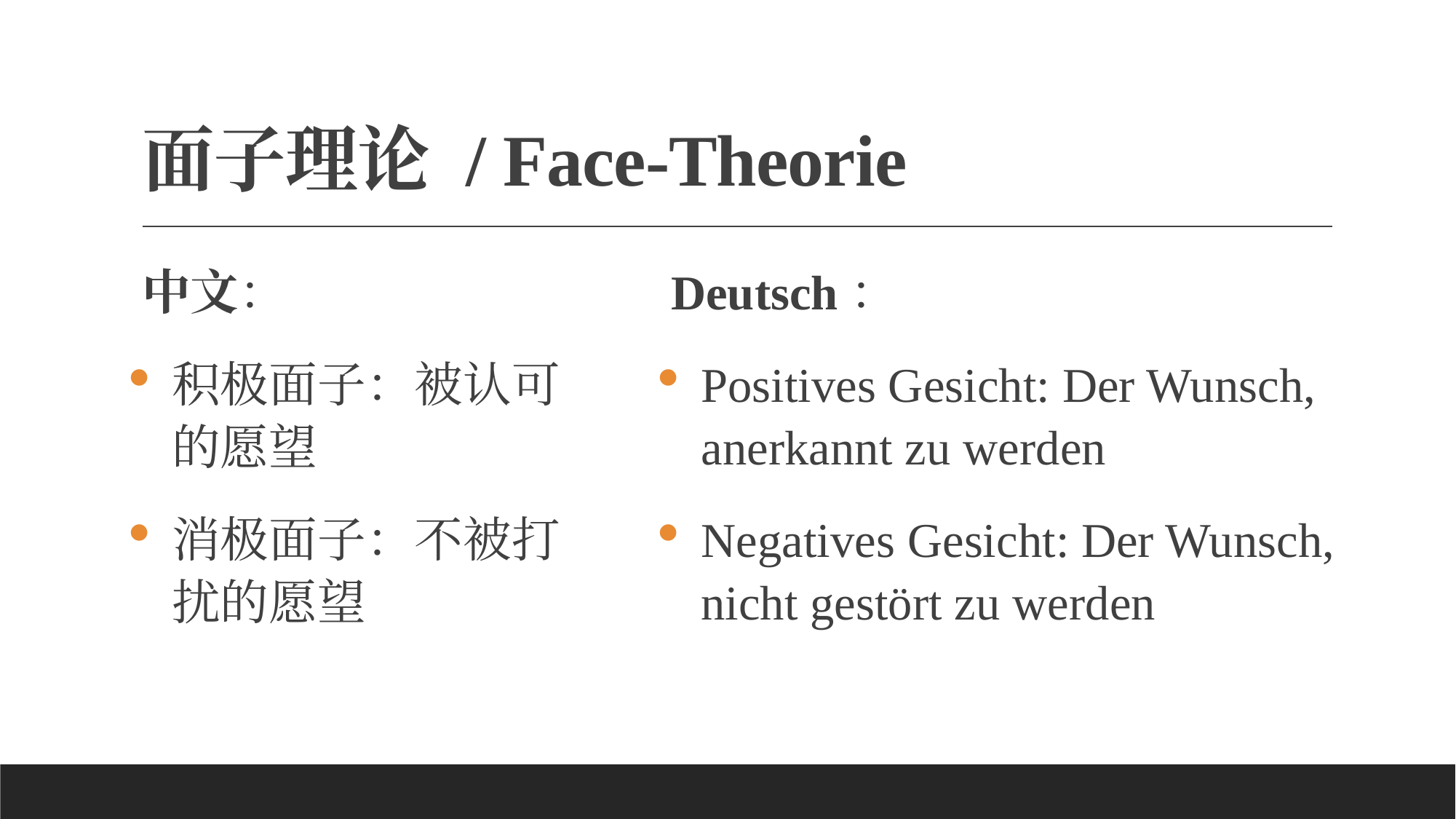

# 面子理论 / Face-Theorie
中文：
积极面子：被认可的愿望
消极面子：不被打扰的愿望
Deutsch：
Positives Gesicht: Der Wunsch, anerkannt zu werden
Negatives Gesicht: Der Wunsch, nicht gestört zu werden